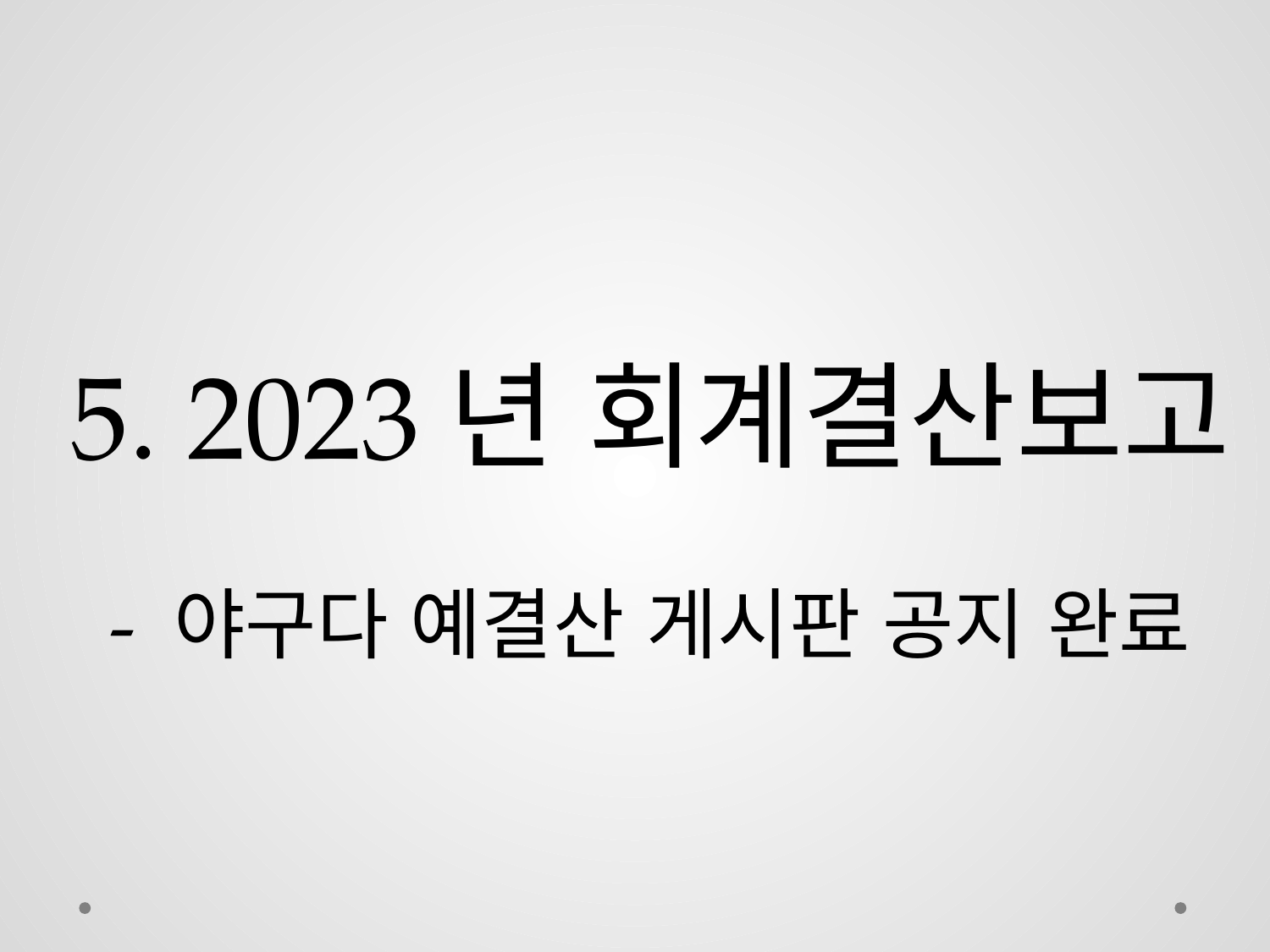

5. 2023년 회계결산보고

- 야구다 예결산 게시판 공지 완료